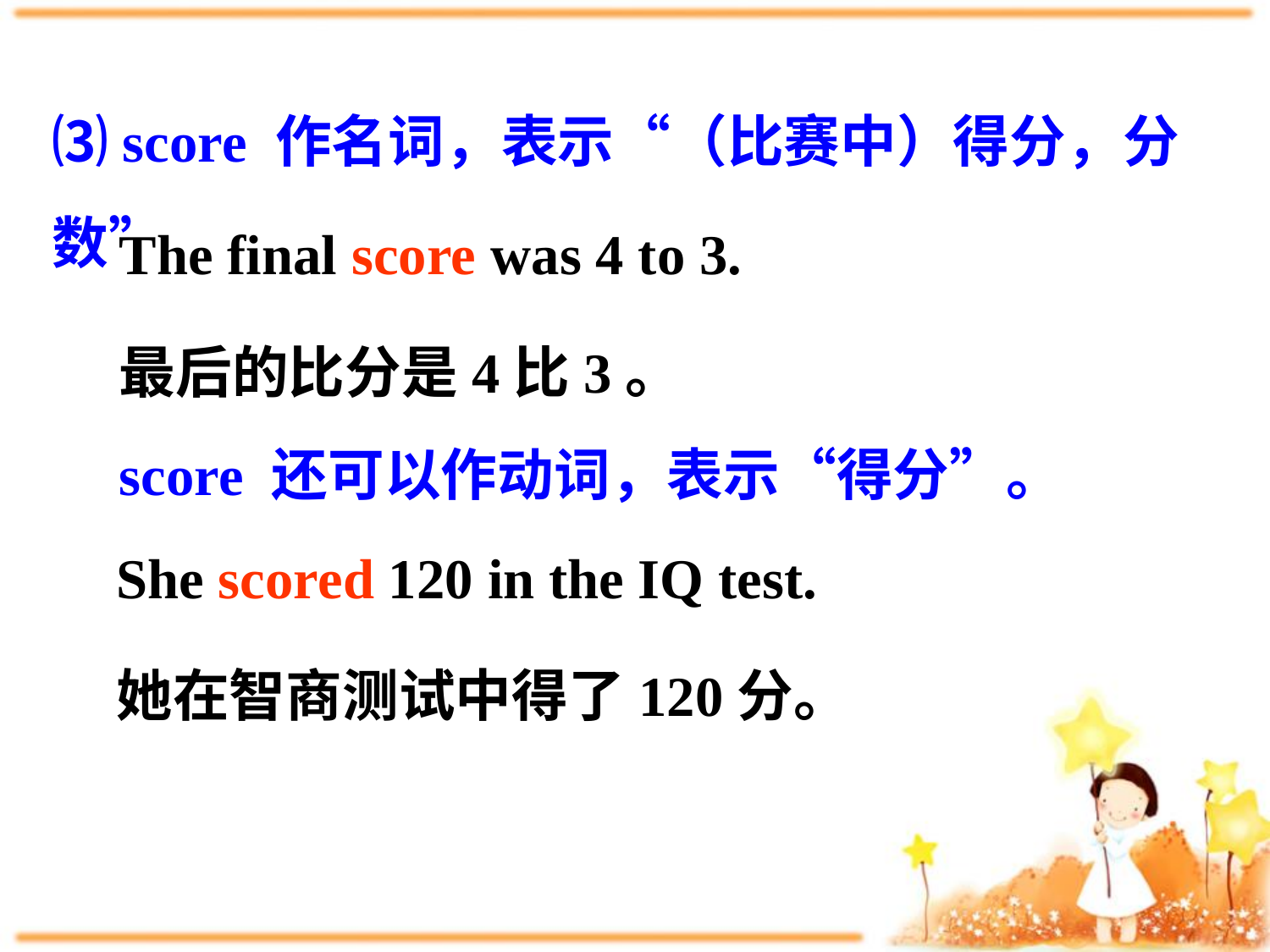

⑶ score 作名词，表示“（比赛中）得分，分数”
The final score was 4 to 3.
最后的比分是4比3。
score 还可以作动词，表示“得分”。
She scored 120 in the IQ test.
她在智商测试中得了120分。